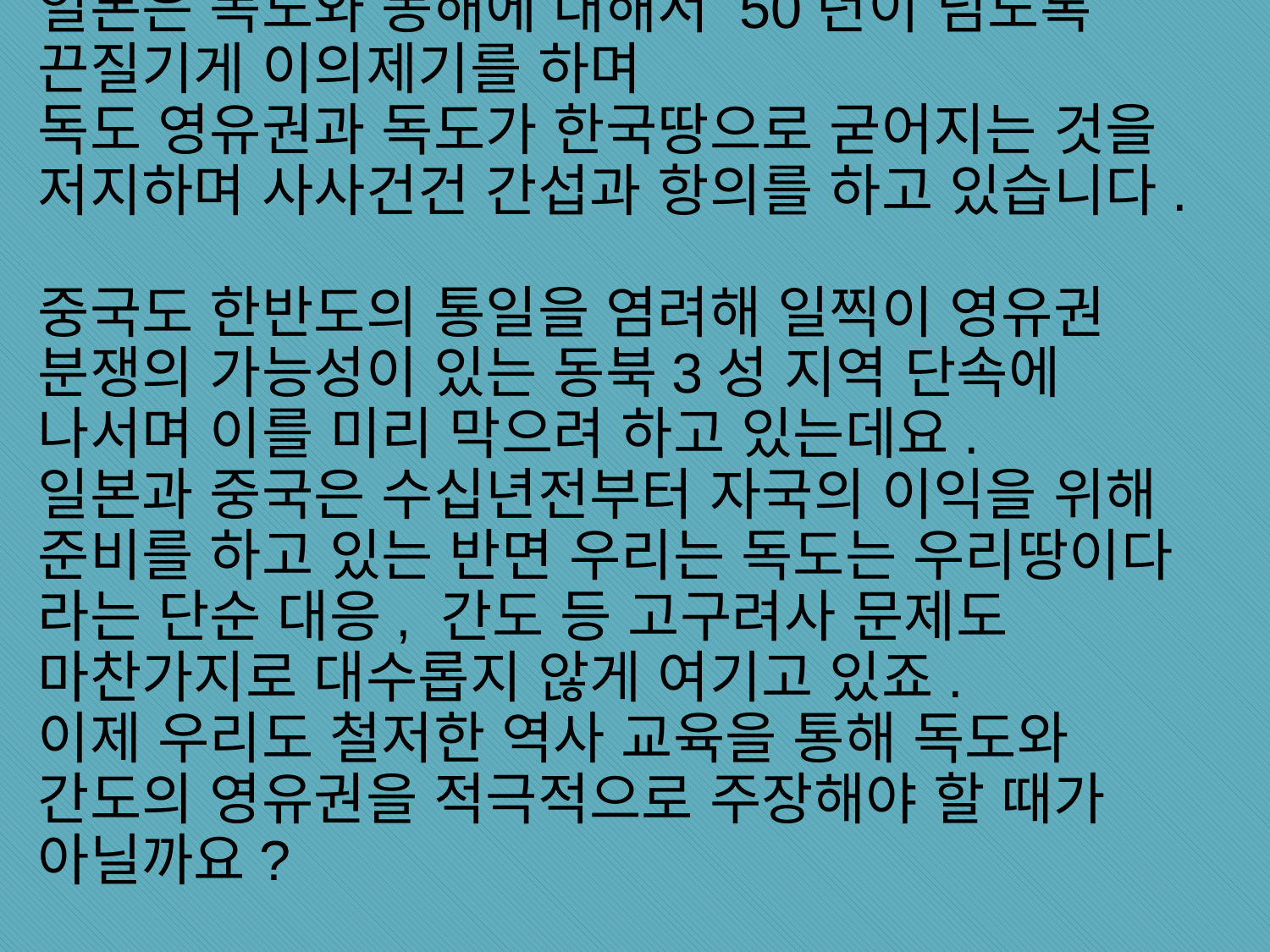

# 일본은 독도와 동해에 대해서 50년이 넘도록 끈질기게 이의제기를 하며 독도 영유권과 독도가 한국땅으로 굳어지는 것을 저지하며 사사건건 간섭과 항의를 하고 있습니다. 중국도 한반도의 통일을 염려해 일찍이 영유권 분쟁의 가능성이 있는 동북3성 지역 단속에 나서며 이를 미리 막으려 하고 있는데요. 일본과 중국은 수십년전부터 자국의 이익을 위해 준비를 하고 있는 반면 우리는 독도는 우리땅이다 라는 단순 대응, 간도 등 고구려사 문제도 마찬가지로 대수롭지 않게 여기고 있죠. 이제 우리도 철저한 역사 교육을 통해 독도와 간도의 영유권을 적극적으로 주장해야 할 때가 아닐까요?